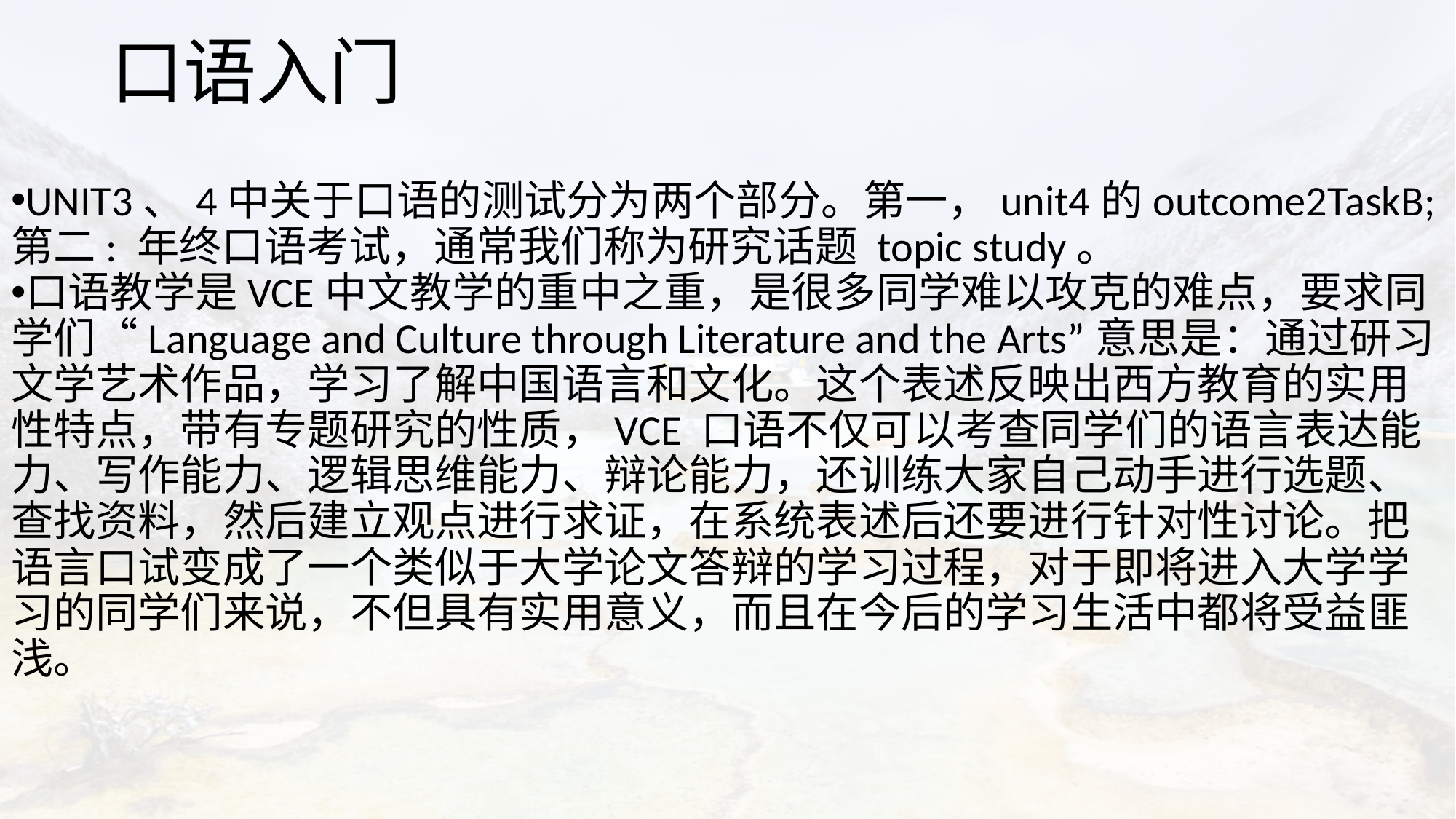

# 口语入门
UNIT3、4中关于口语的测试分为两个部分。第一，unit4的outcome2TaskB; 第二: 年终口语考试，通常我们称为研究话题 topic study。
口语教学是VCE中文教学的重中之重，是很多同学难以攻克的难点，要求同学们“Language and Culture through Literature and the Arts”意思是：通过研习文学艺术作品，学习了解中国语言和文化。这个表述反映出西方教育的实用性特点，带有专题研究的性质，VCE 口语不仅可以考查同学们的语言表达能力、写作能力、逻辑思维能力、辩论能力，还训练大家自己动手进行选题、查找资料，然后建立观点进行求证，在系统表述后还要进行针对性讨论。把语言口试变成了一个类似于大学论文答辩的学习过程，对于即将进入大学学习的同学们来说，不但具有实用意义，而且在今后的学习生活中都将受益匪浅。